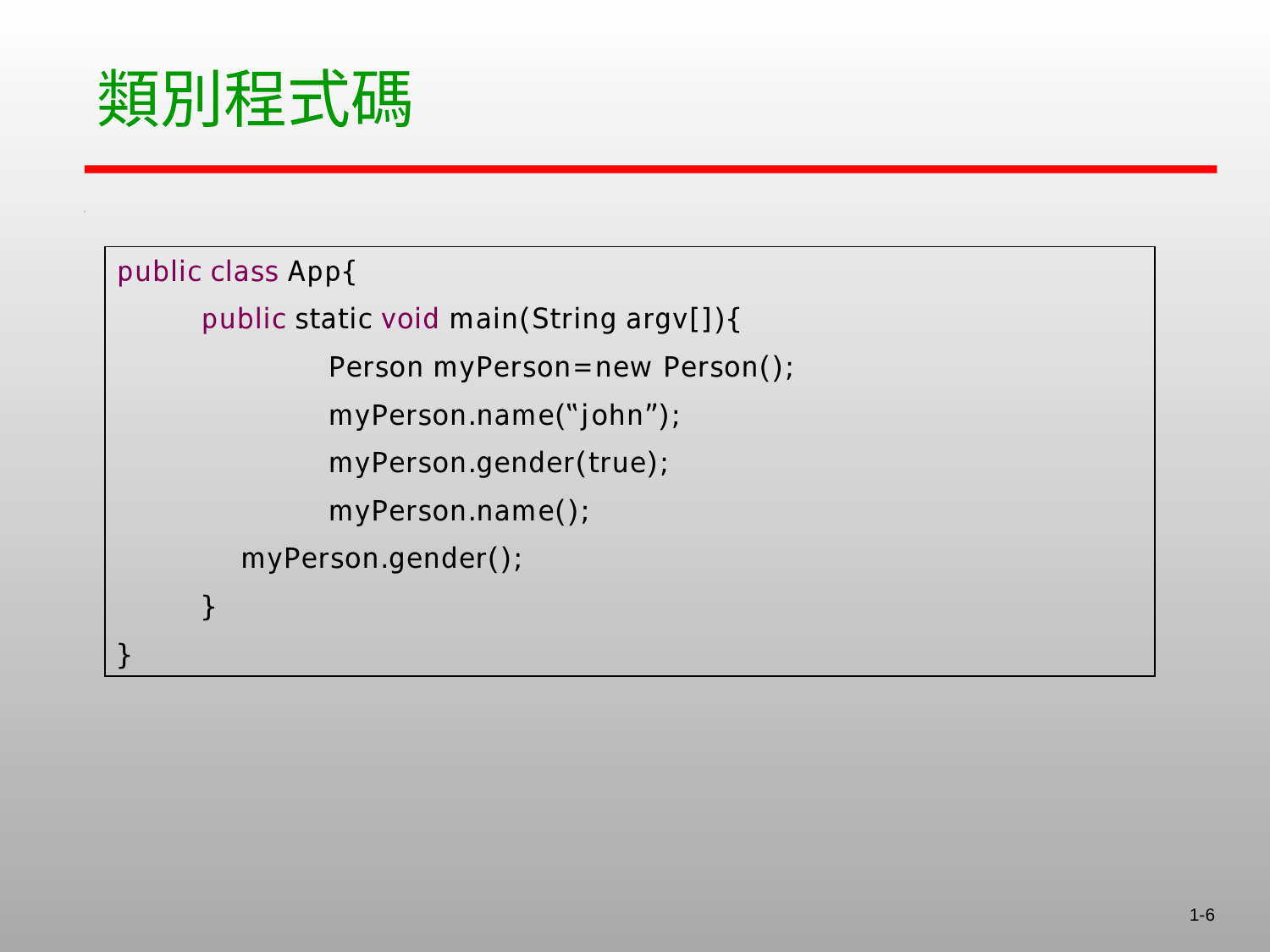

# 類別程式碼
public class App{
	public static void main(String argv[]){
		Person myPerson=new Person();
		myPerson.name(“john”);
		myPerson.gender(true);
		myPerson.name();
               myPerson.gender();
	}
}
1-6